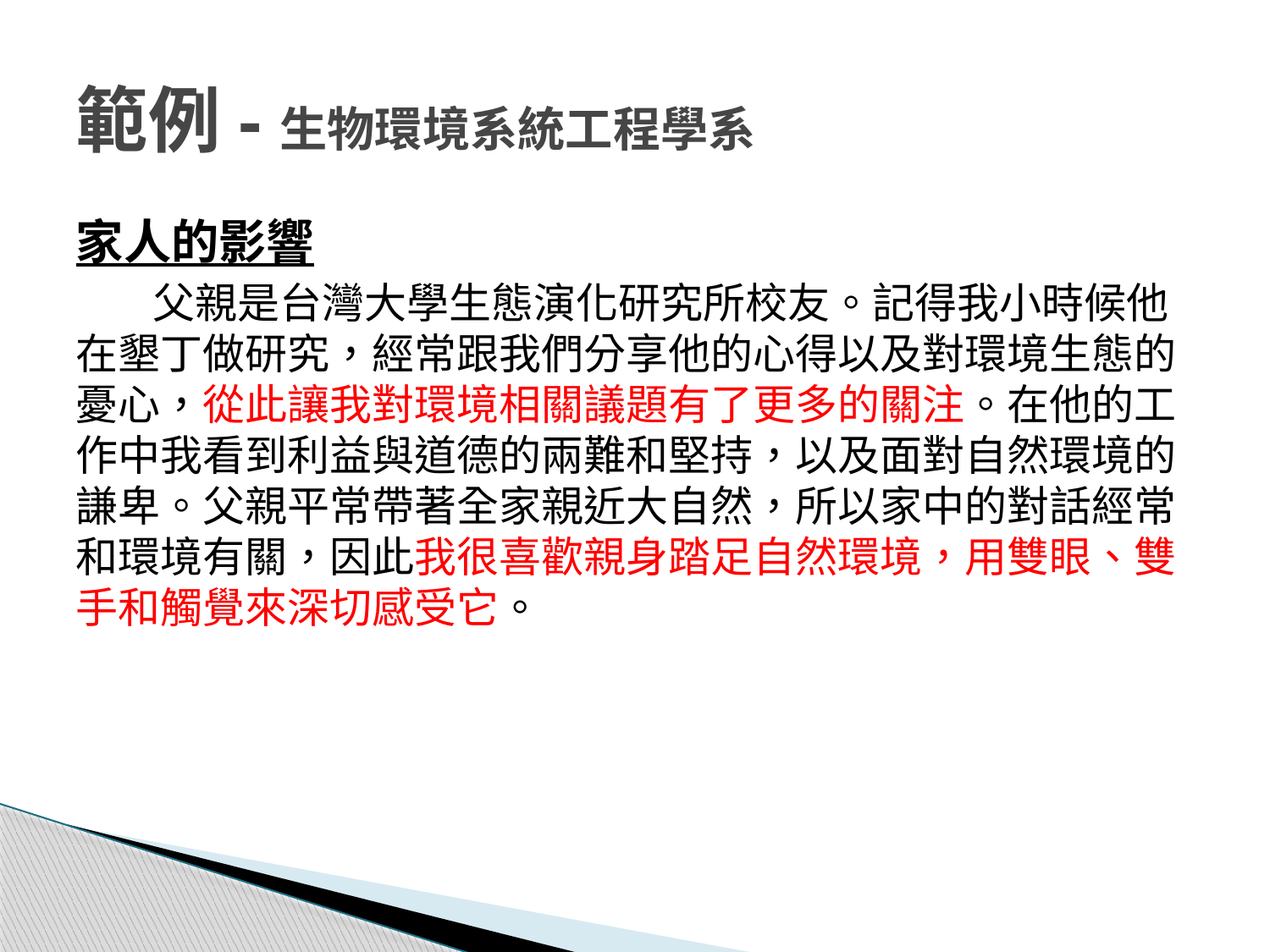

# 範例-生物環境系統工程學系
家人的影響
       父親是台灣大學生態演化研究所校友。記得我小時候他在墾丁做研究，經常跟我們分享他的心得以及對環境生態的憂心，從此讓我對環境相關議題有了更多的關注。在他的工作中我看到利益與道德的兩難和堅持，以及面對自然環境的謙卑。父親平常帶著全家親近大自然，所以家中的對話經常和環境有關，因此我很喜歡親身踏足自然環境，用雙眼、雙手和觸覺來深切感受它。